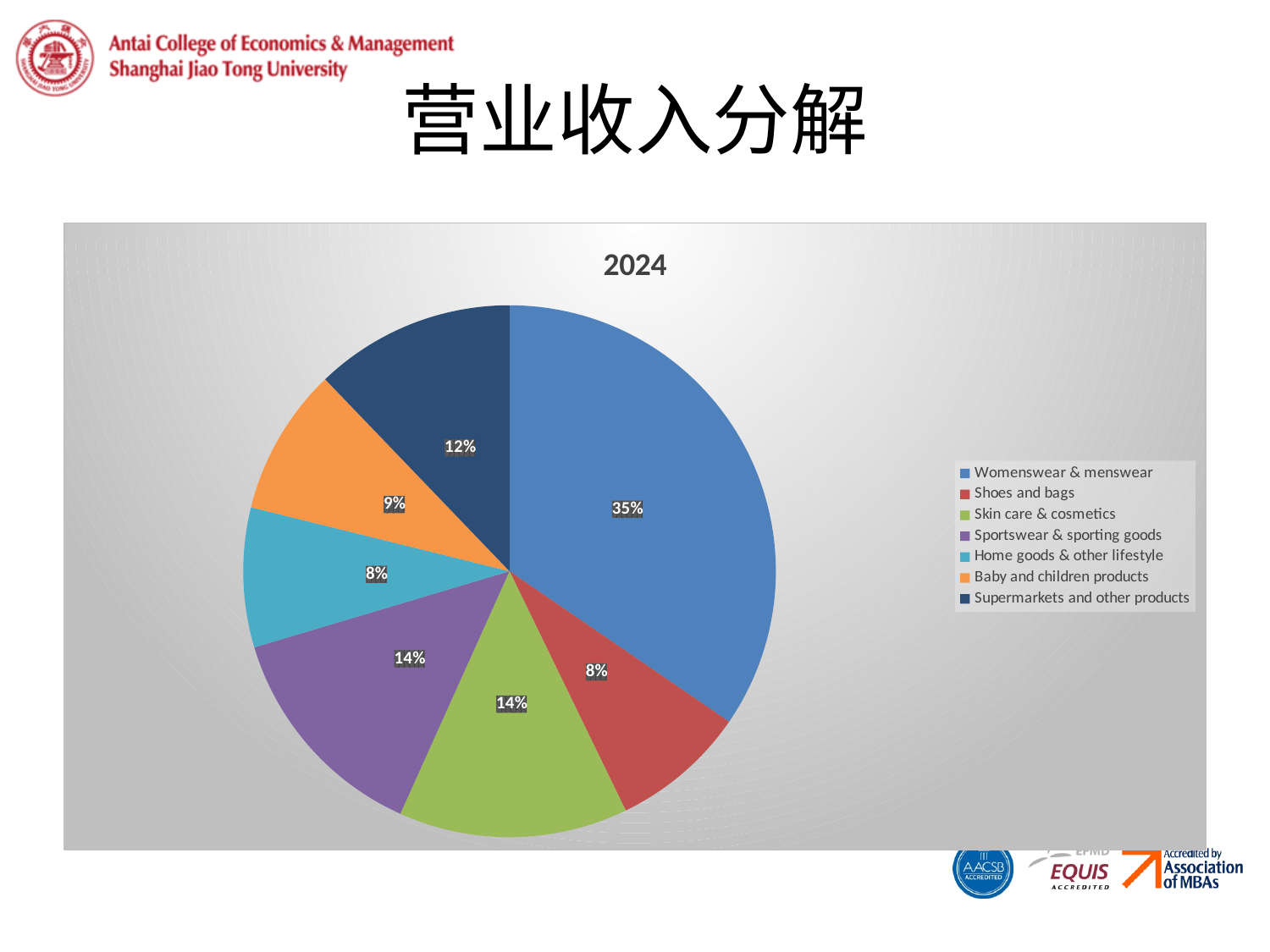

# 营业收入分解

### Chart:

| Category | 2024 |
|---|---|
| Womenswear & menswear | 34825405.0 |
| Shoes and bags | 8301476.0 |
| Skin care & cosmetics | 14015643.0 |
| Sportswear & sporting goods | 13748205.0 |
| Home goods & other lifestyle | 8553989.0 |
| Baby and children products | 9032306.0 |
| Supermarkets and other products | 12257526.0 |